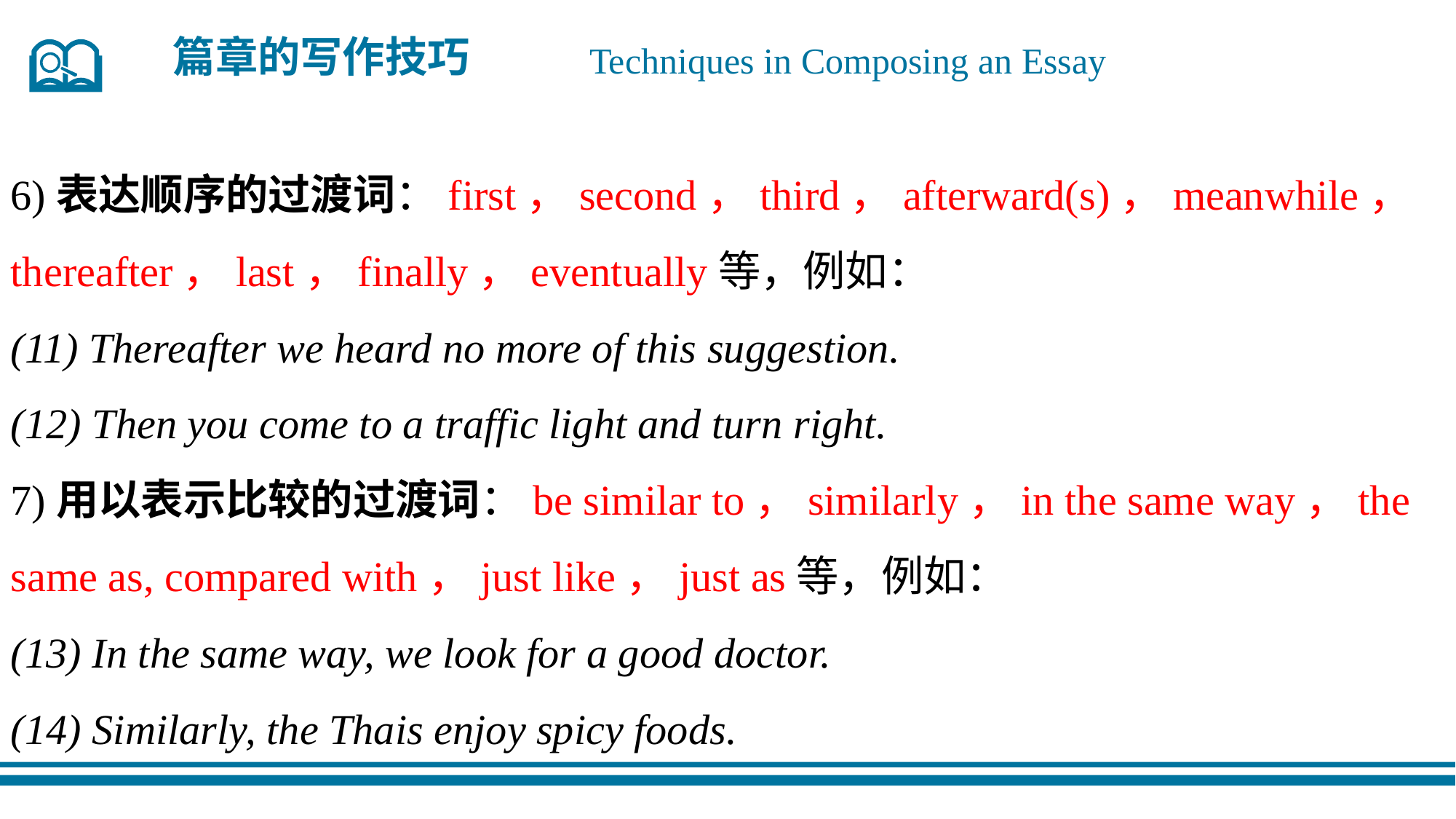

篇章的写作技巧
Techniques in Composing an Essay

6)表达顺序的过渡词：first，second，third，afterward(s)，meanwhile，thereafter，last，finally，eventually等，例如：
(11) Thereafter we heard no more of this suggestion.
(12) Then you come to a traffic light and turn right.
7)用以表示比较的过渡词：be similar to，similarly，in the same way，the same as, compared with，just like，just as等，例如：
(13) In the same way, we look for a good doctor.
(14) Similarly, the Thais enjoy spicy foods.